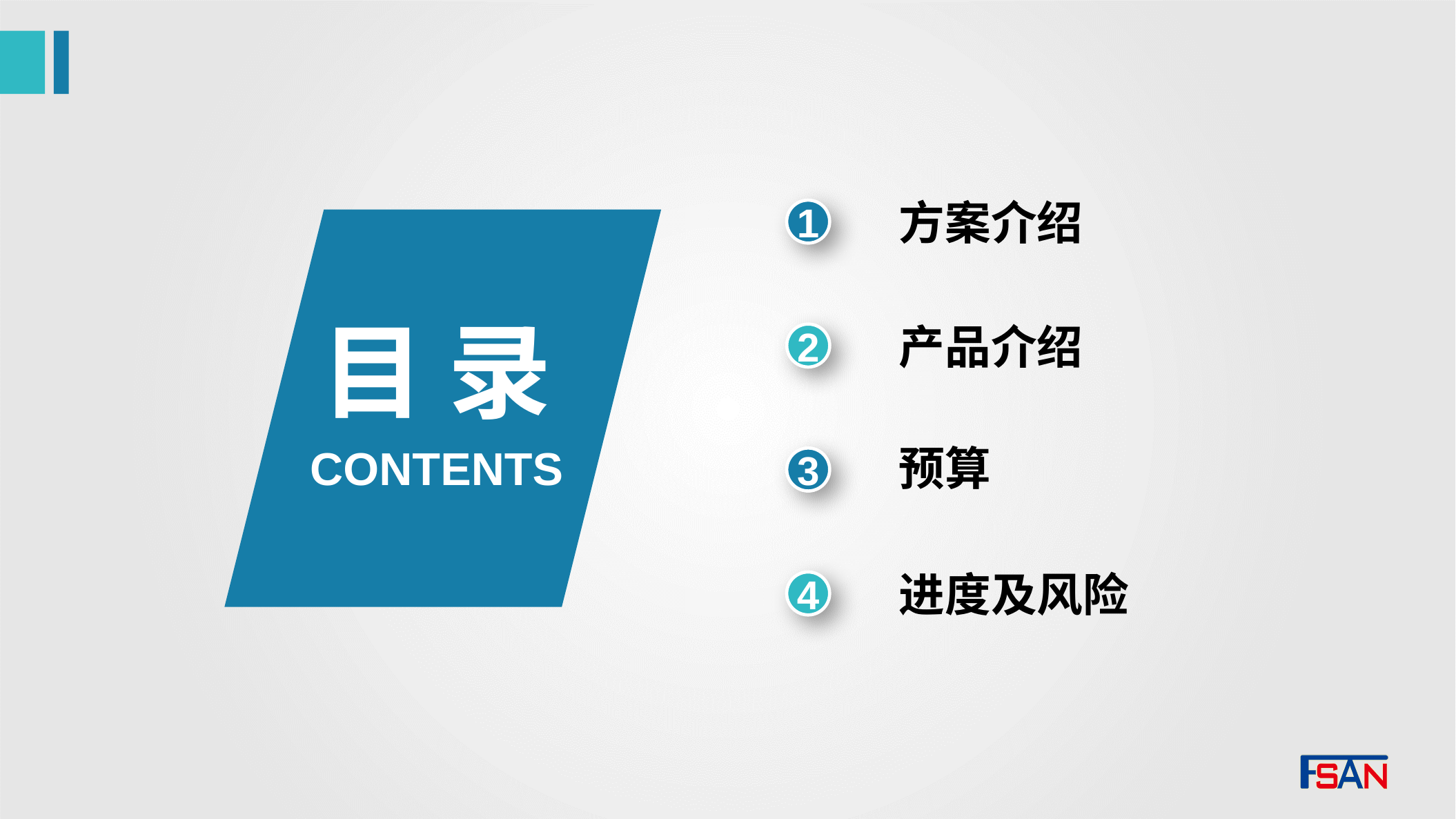

方案介绍
1

目 录
产品介绍
2
CONTENTS
预算
3
进度及风险
4